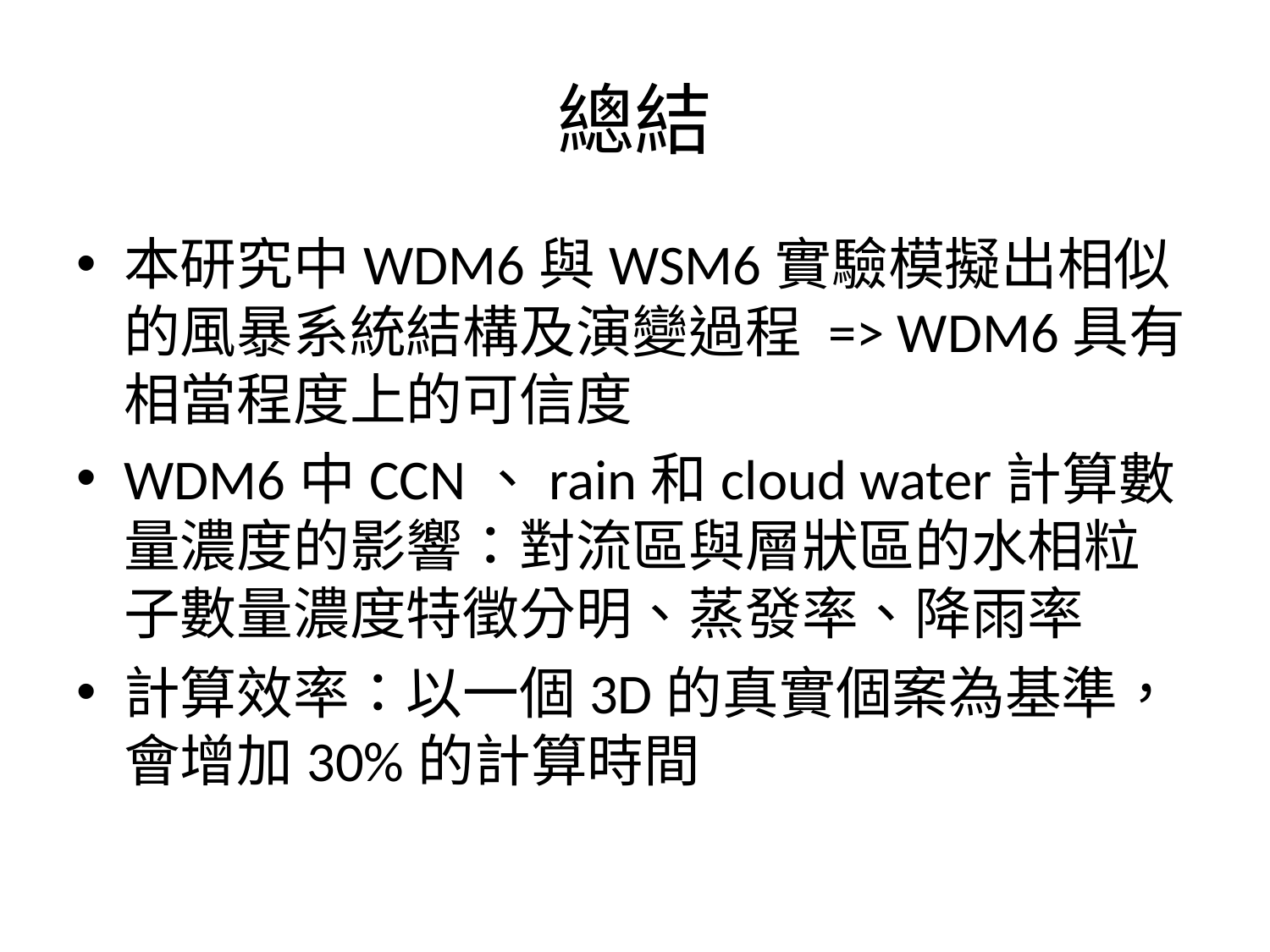

# 總結
本研究中WDM6與WSM6實驗模擬出相似的風暴系統結構及演變過程 => WDM6具有相當程度上的可信度
WDM6中CCN、rain和cloud water計算數量濃度的影響：對流區與層狀區的水相粒子數量濃度特徵分明、蒸發率、降雨率
計算效率：以一個3D的真實個案為基準，會增加30%的計算時間